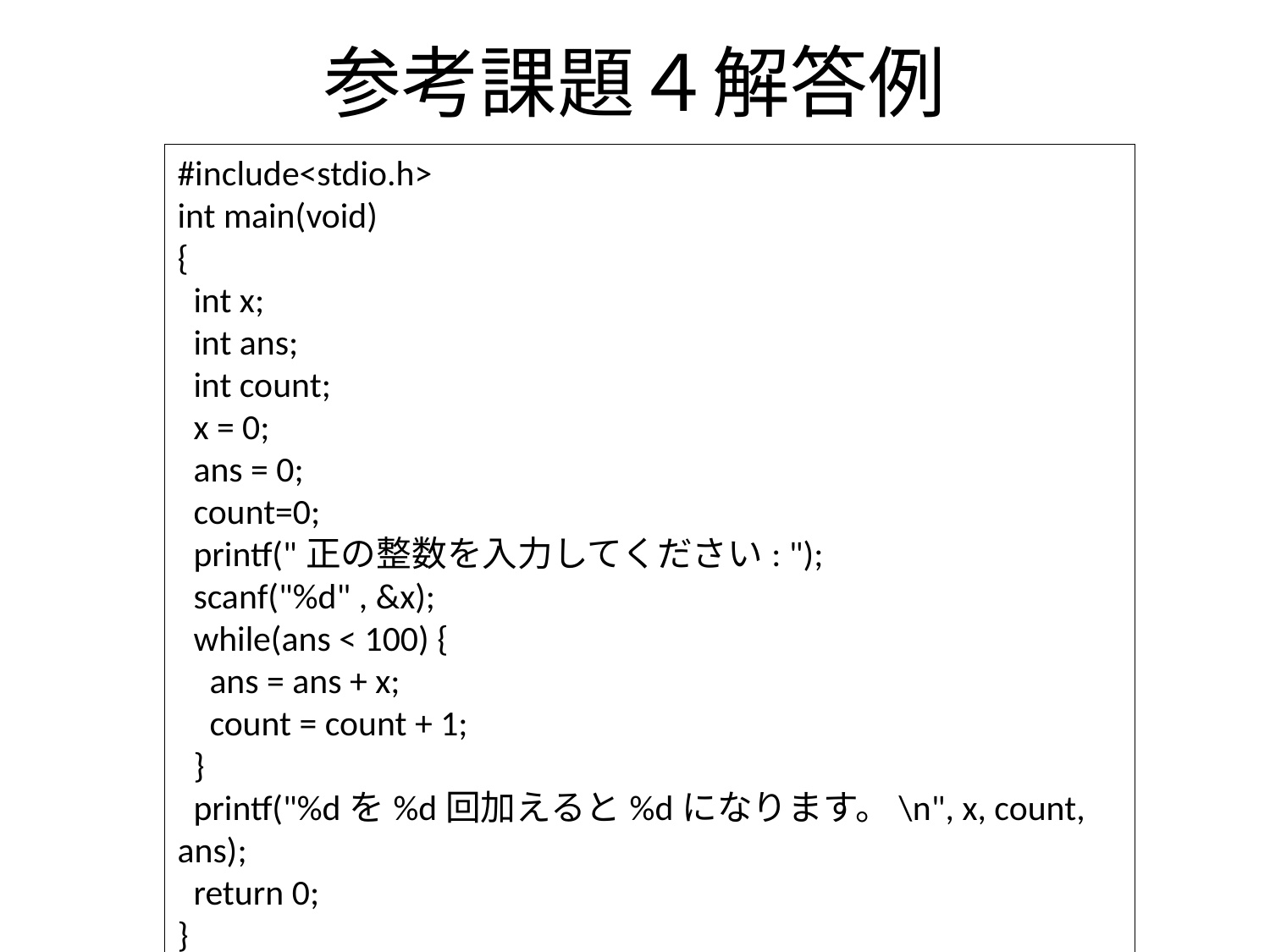

# 参考課題４解答例
#include<stdio.h>
int main(void)
{
  int x;
  int ans;
  int count;
  x = 0;
  ans = 0;
  count=0;
  printf("正の整数を入力してください: ");
  scanf("%d" , &x);
  while(ans < 100) {
    ans = ans + x;
    count = count + 1;
  }
  printf("%dを%d回加えると%dになります。\n", x, count, ans);
  return 0;
}